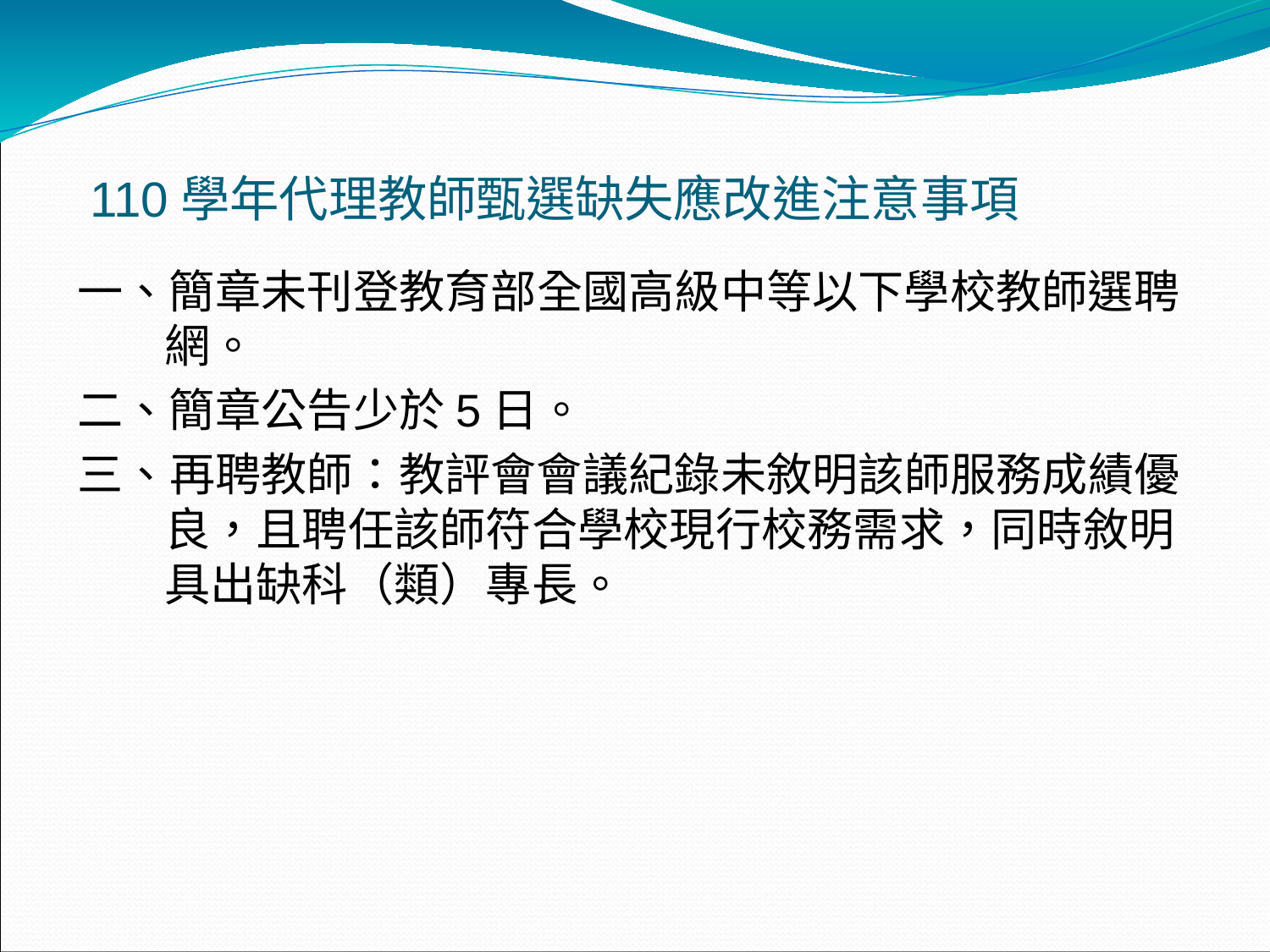

110學年代理教師甄選缺失應改進注意事項
一、簡章未刊登教育部全國高級中等以下學校教師選聘網。
二、簡章公告少於5日。
三、再聘教師：教評會會議紀錄未敘明該師服務成績優良，且聘任該師符合學校現行校務需求，同時敘明具出缺科（類）專長。